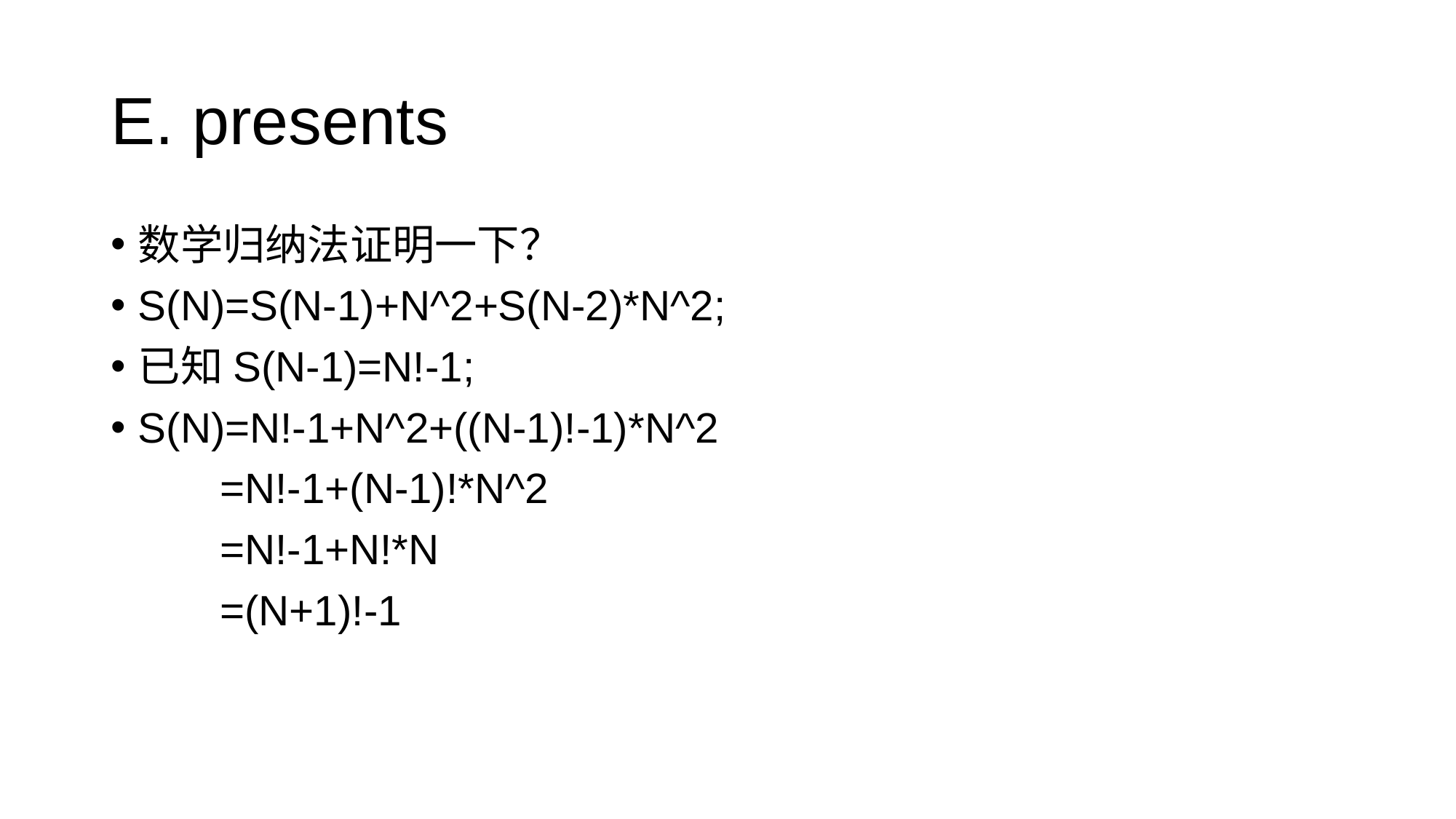

# E. presents
数学归纳法证明一下？
S(N)=S(N-1)+N^2+S(N-2)*N^2;
已知S(N-1)=N!-1;
S(N)=N!-1+N^2+((N-1)!-1)*N^2
	=N!-1+(N-1)!*N^2
	=N!-1+N!*N
	=(N+1)!-1